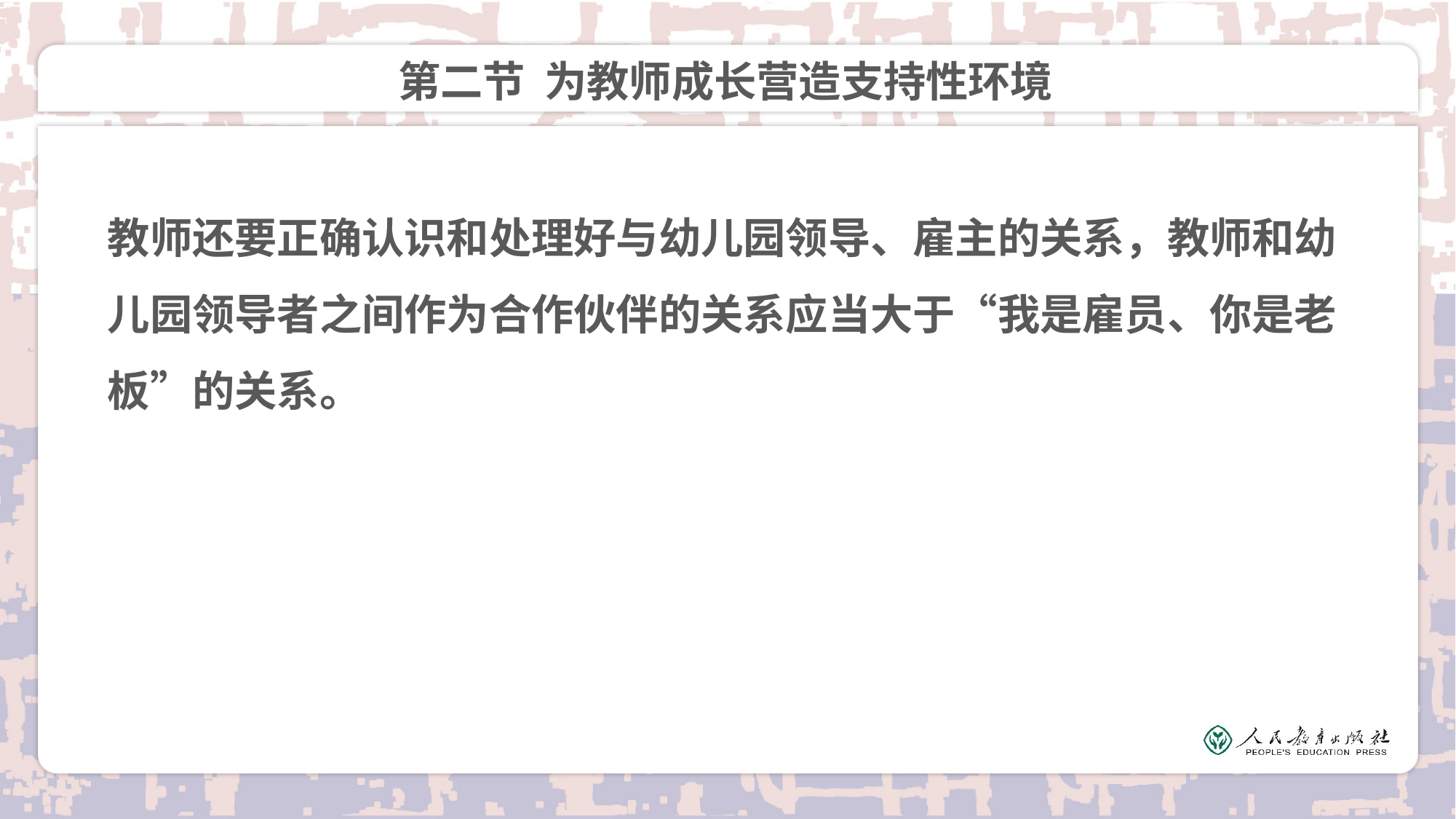

# 第二节  为教师成长营造支持性环境
教师还要正确认识和处理好与幼儿园领导、雇主的关系，教师和幼儿园领导者之间作为合作伙伴的关系应当大于“我是雇员、你是老板”的关系。